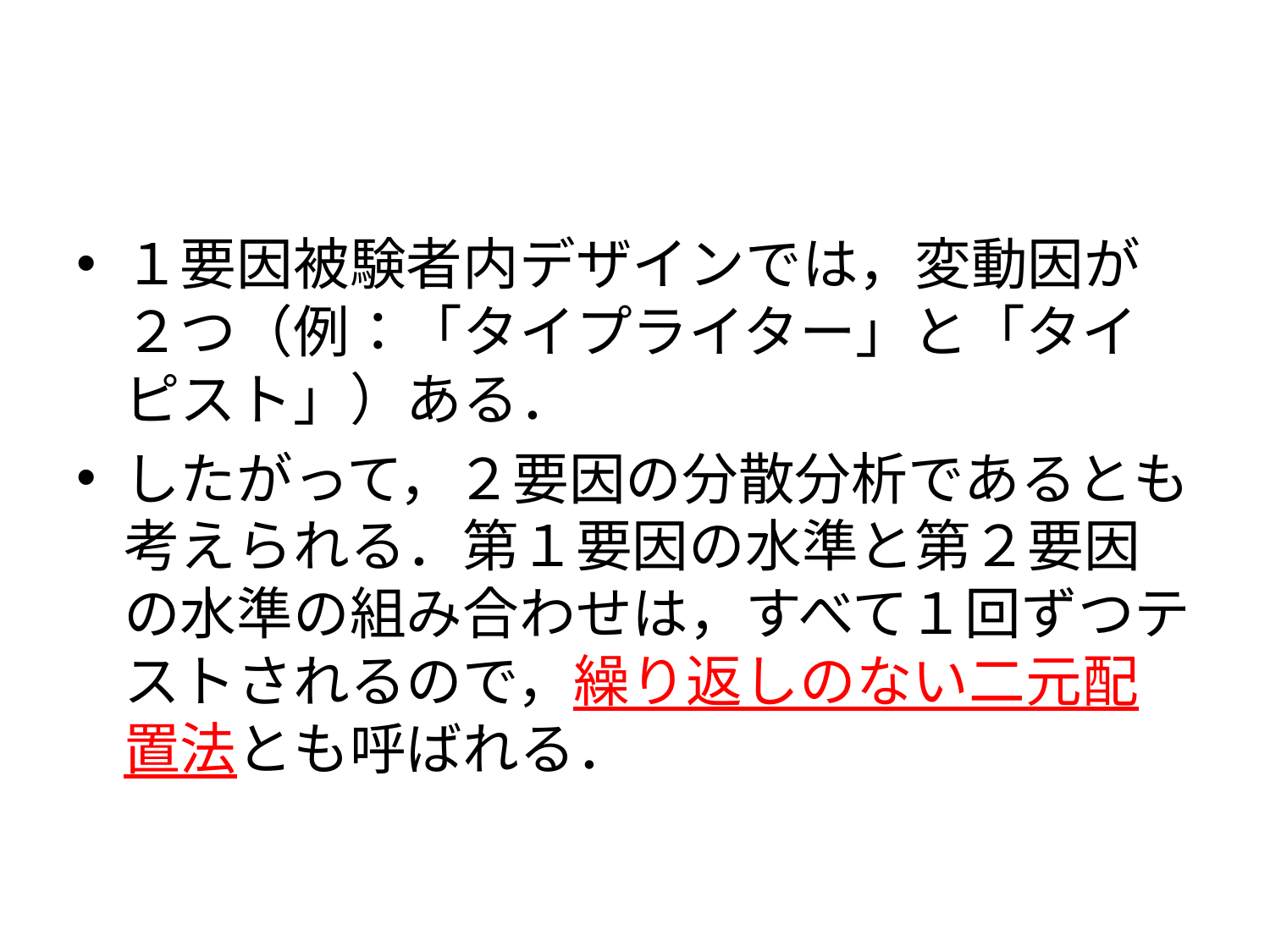

#
１要因被験者内デザインでは，変動因が２つ（例：「タイプライター」と「タイピスト」）ある．
したがって，２要因の分散分析であるとも考えられる．第１要因の水準と第２要因の水準の組み合わせは，すべて１回ずつテストされるので，繰り返しのない二元配置法とも呼ばれる．